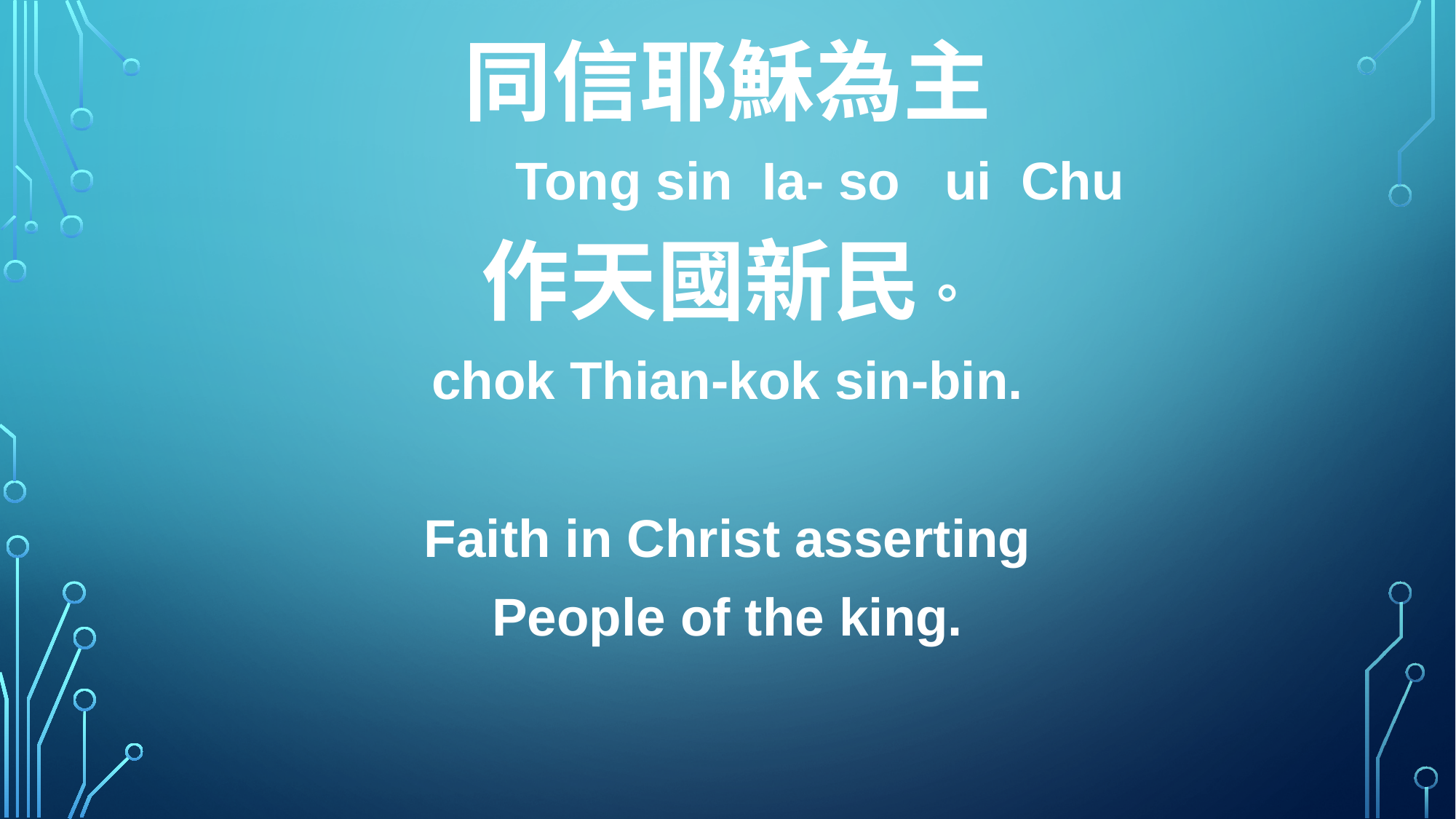

同信耶穌為主
                     Tong sin  Ia- so   ui  Chu
作天國新民。
chok Thian-kok sin-bin.

Faith in Christ asserting
People of the king.